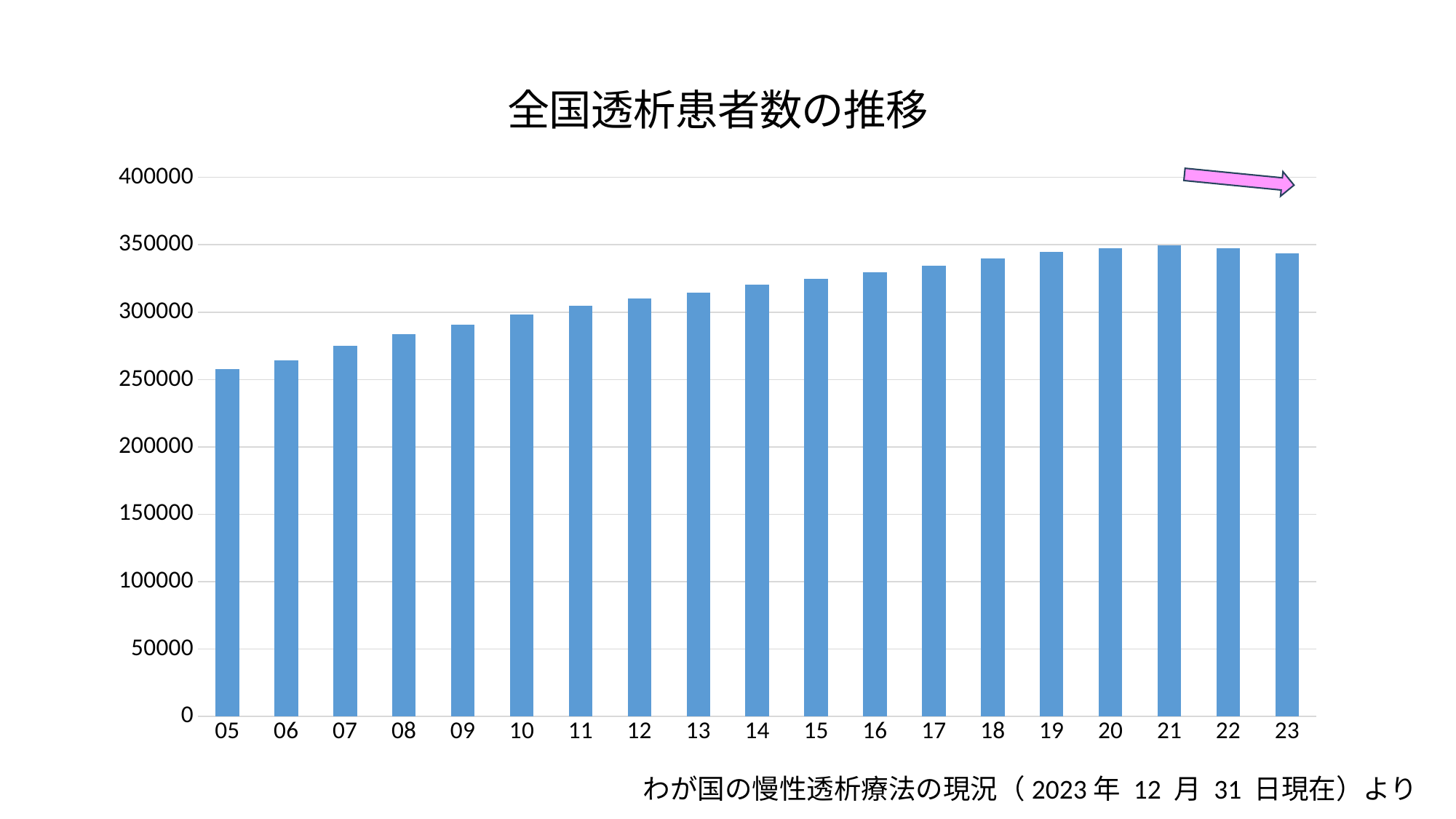

### Chart: 全国透析患者数の推移

| Category |  |
|---|---|
| 05 | 257765.0 |
| 06 | 264473.0 |
| 07 | 275242.0 |
| 08 | 283421.0 |
| 09 | 290661.0 |
| 10 | 298252.0 |
| 11 | 304856.0 |
| 12 | 310007.0 |
| 13 | 314438.0 |
| 14 | 320448.0 |
| 15 | 324986.0 |
| 16 | 329609.0 |
| 17 | 334505.0 |
| 18 | 339841.0 |
| 19 | 344640.0 |
| 20 | 347671.0 |
| 21 | 349700.0 |
| 22 | 347474.0 |
| 23 | 343508.0 |
わが国の慢性透析療法の現況（2023年 12 月 31 日現在）より